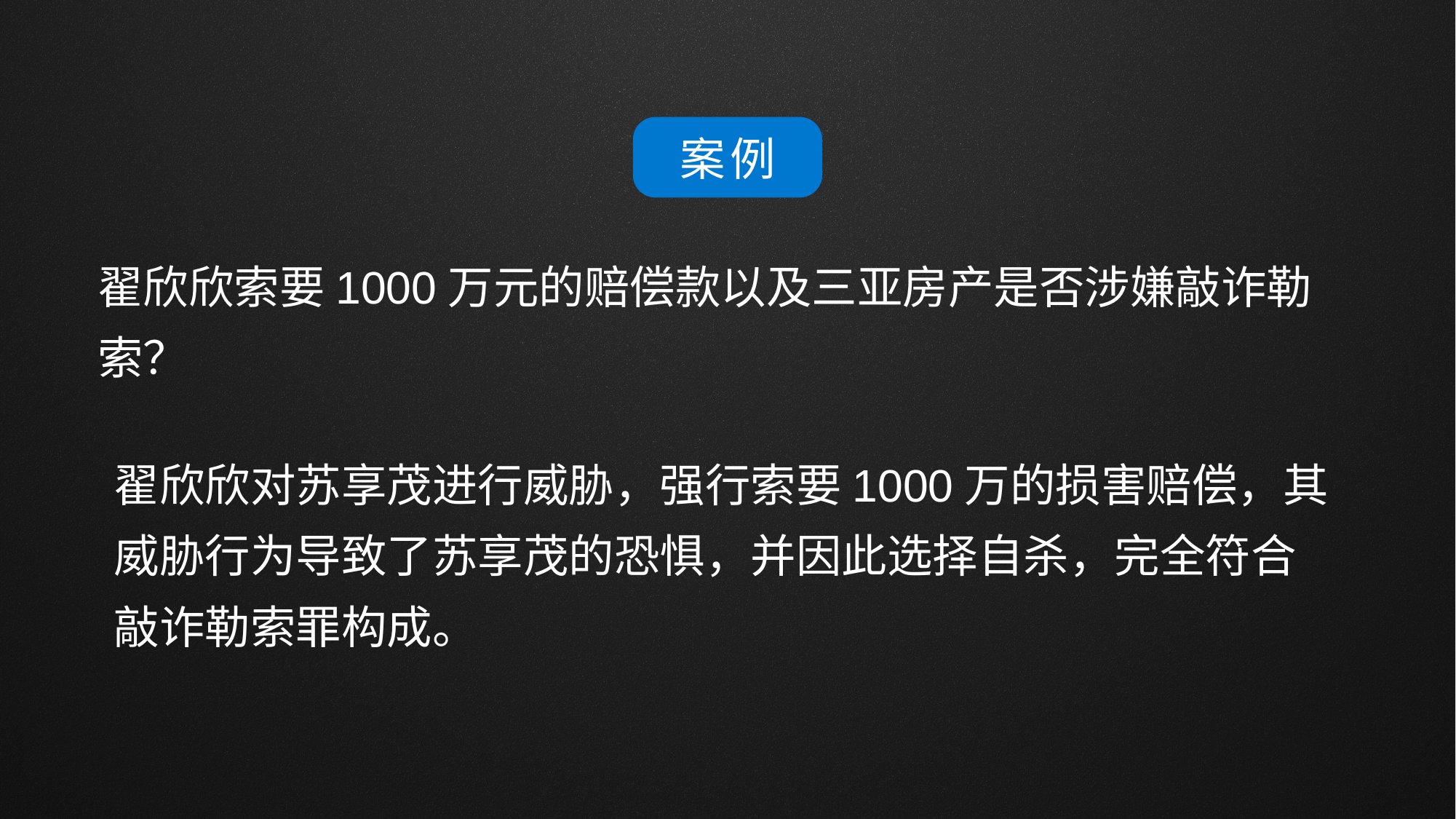

案例
翟欣欣索要1000万元的赔偿款以及三亚房产是否涉嫌敲诈勒索？
翟欣欣对苏享茂进行威胁，强行索要1000万的损害赔偿，其威胁行为导致了苏享茂的恐惧，并因此选择自杀，完全符合敲诈勒索罪构成。